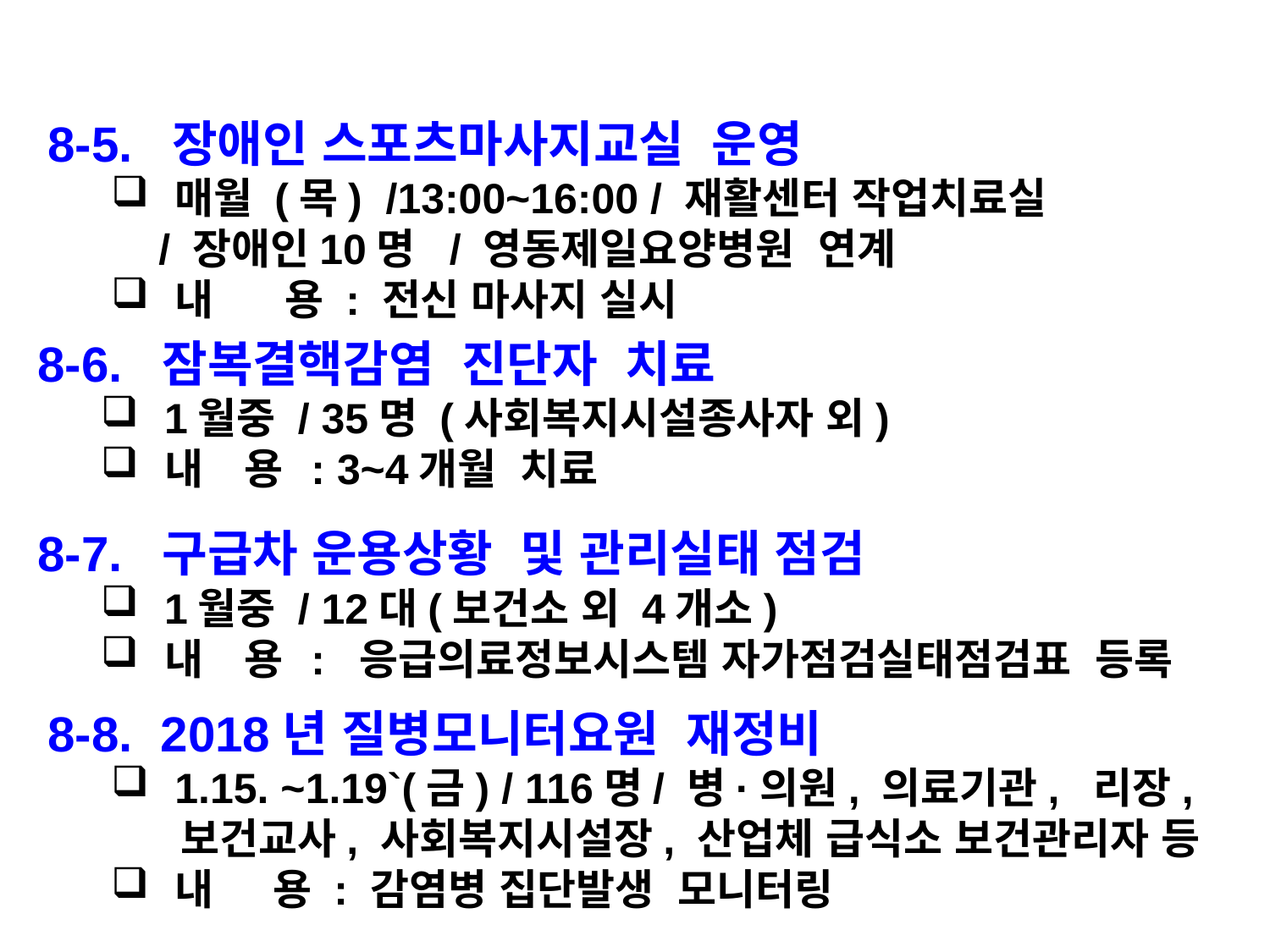

8-5.  장애인 스포츠마사지교실  운영
매월 (목)  /13:00~16:00 / 재활센터 작업치료실
    / 장애인10명  / 영동제일요양병원  연계
내      용 : 전신 마사지 실시

8-6.  잠복결핵감염  진단자  치료
1월중 / 35명 (사회복지시설종사자 외)
내        용  : 3~4개월  치료
8-7.  구급차 운용상황  및 관리실태 점검
1월중 / 12대(보건소 외 4개소)
내        용  :  응급의료정보시스템 자가점검실태점검표  등록
8-8.  2018년 질병모니터요원  재정비
1.15. ~1.19`(금) / 116명/ 병·의원, 의료기관,  리장,
     보건교사, 사회복지시설장, 산업체 급식소 보건관리자 등
내     용 : 감염병 집단발생  모니터링